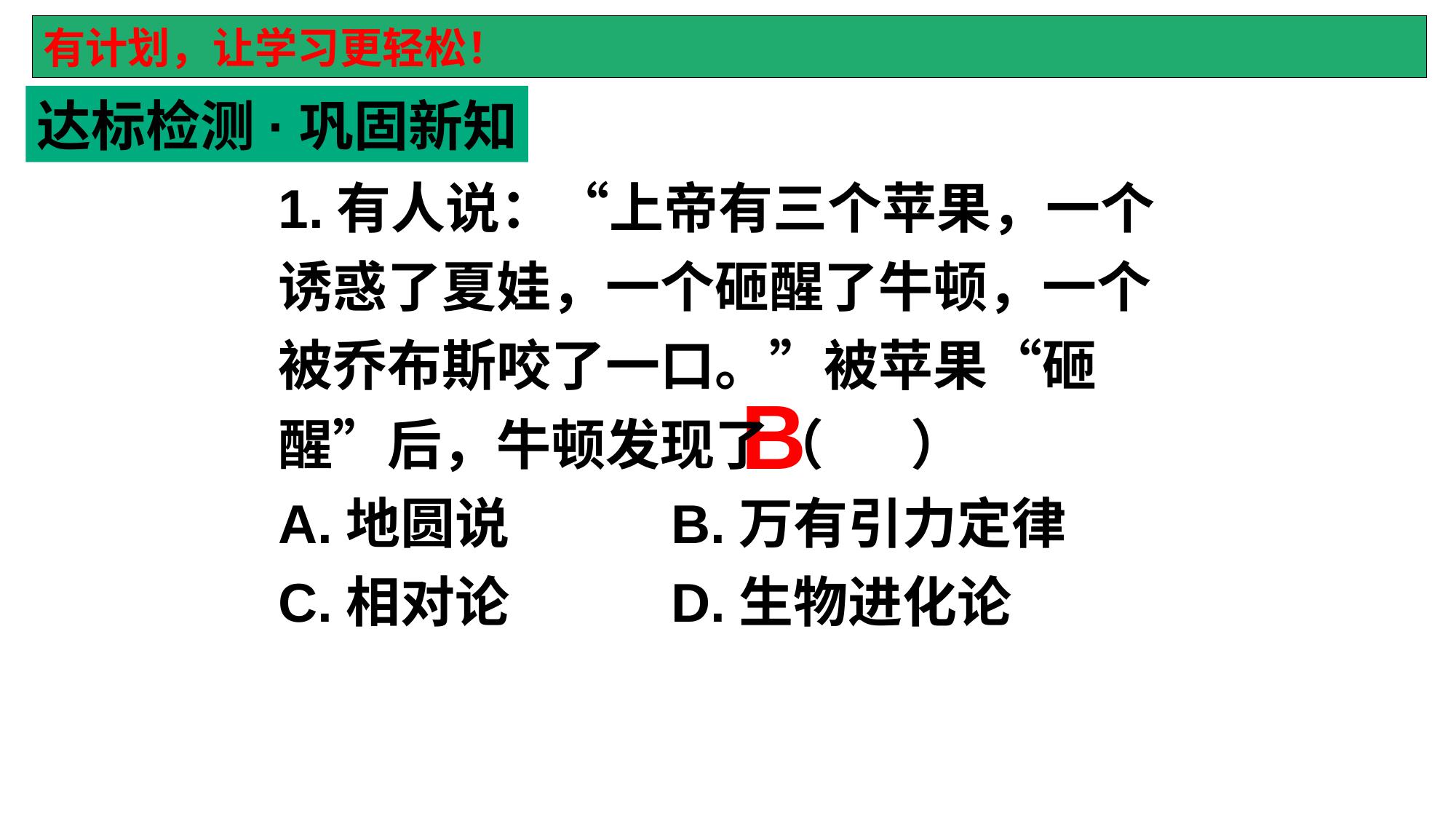

达标检测·巩固新知
1.有人说：“上帝有三个苹果，一个诱惑了夏娃，一个砸醒了牛顿，一个被乔布斯咬了一口。”被苹果“砸醒”后，牛顿发现了（       ）
A.地圆说            B.万有引力定律
C.相对论            D.生物进化论
B